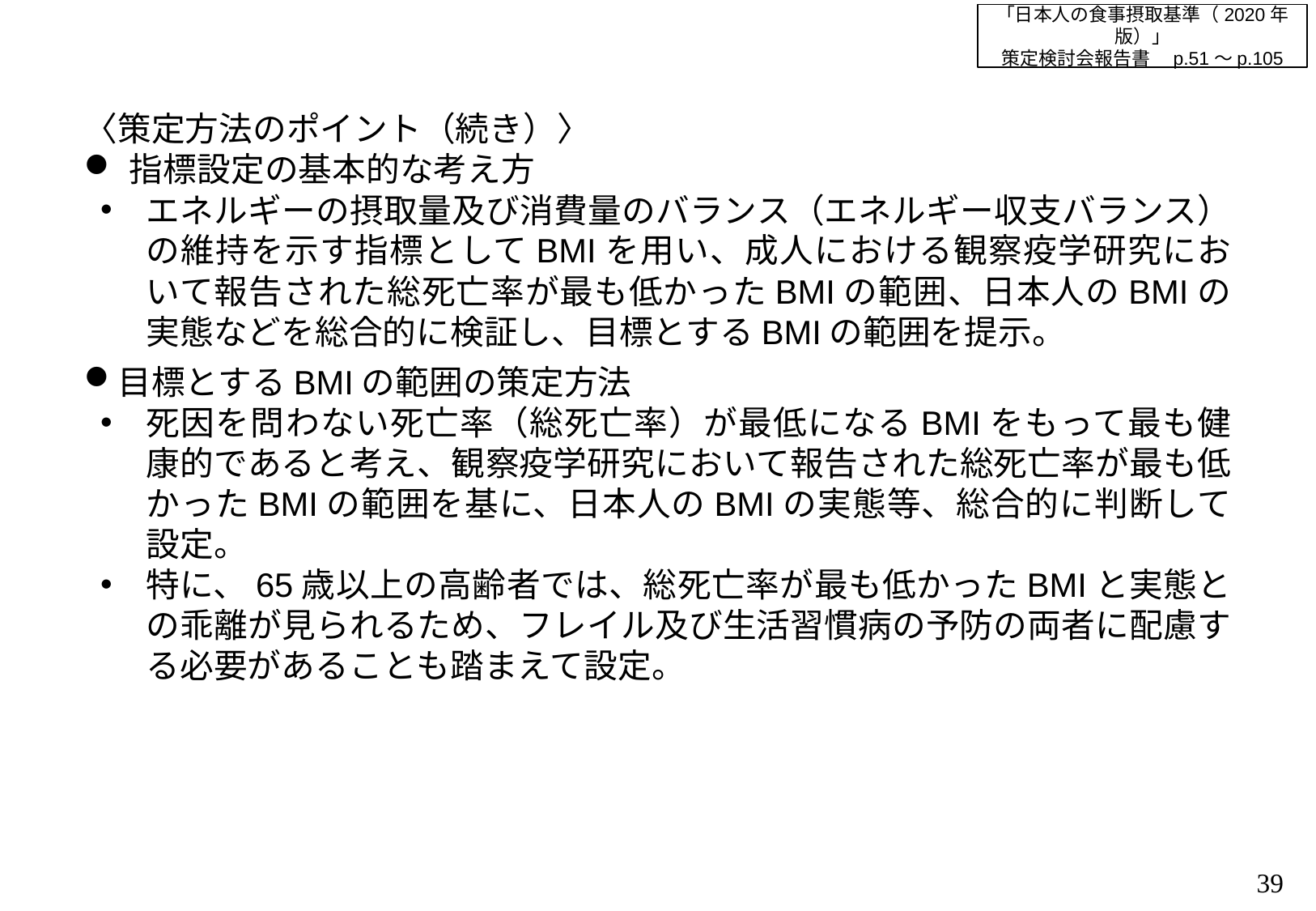

「日本人の食事摂取基準（2020年版）」
策定検討会報告書　p.51～p.105
〈策定方法のポイント（続き）〉
指標設定の基本的な考え方
エネルギーの摂取量及び消費量のバランス（エネルギー収支バランス）の維持を示す指標としてBMIを用い、成人における観察疫学研究において報告された総死亡率が最も低かったBMIの範囲、日本人のBMIの実態などを総合的に検証し、目標とするBMIの範囲を提示。
目標とするBMIの範囲の策定方法
死因を問わない死亡率（総死亡率）が最低になるBMIをもって最も健康的であると考え、観察疫学研究において報告された総死亡率が最も低かったBMIの範囲を基に、日本人のBMIの実態等、総合的に判断して設定。
特に、65歳以上の高齢者では、総死亡率が最も低かったBMIと実態との乖離が見られるため、フレイル及び生活習慣病の予防の両者に配慮する必要があることも踏まえて設定。
39